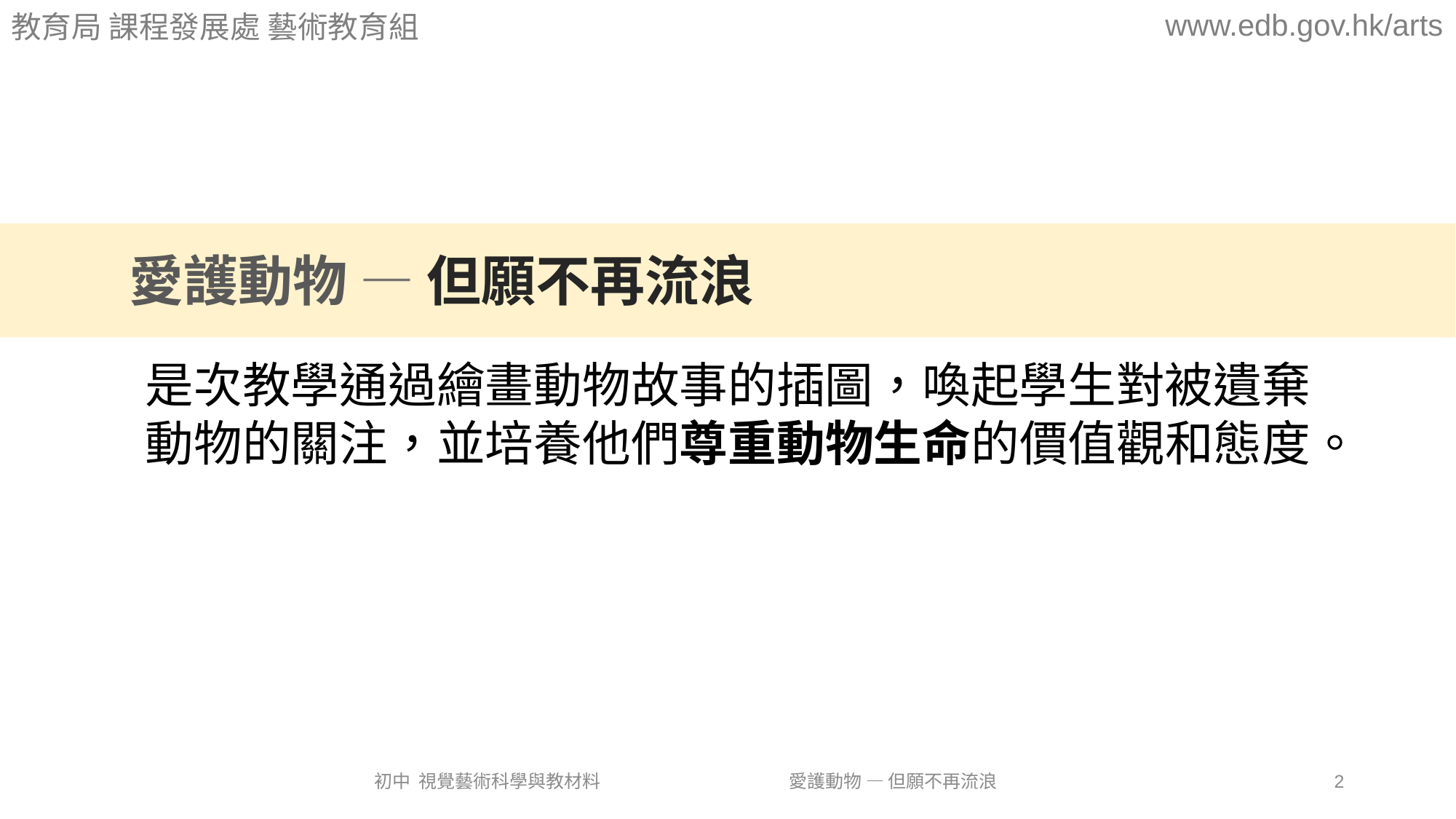

www.edb.gov.hk/arts
教育局 課程發展處 藝術教育組

愛護動物 — 但願不再流浪

是次教學通過繪畫動物故事的插圖，喚起學生對被遺棄動物的關注，並培養他們尊重動物生命的價值觀和態度。

初中  視覺藝術科學與教材料
愛護動物 — 但願不再流浪
2